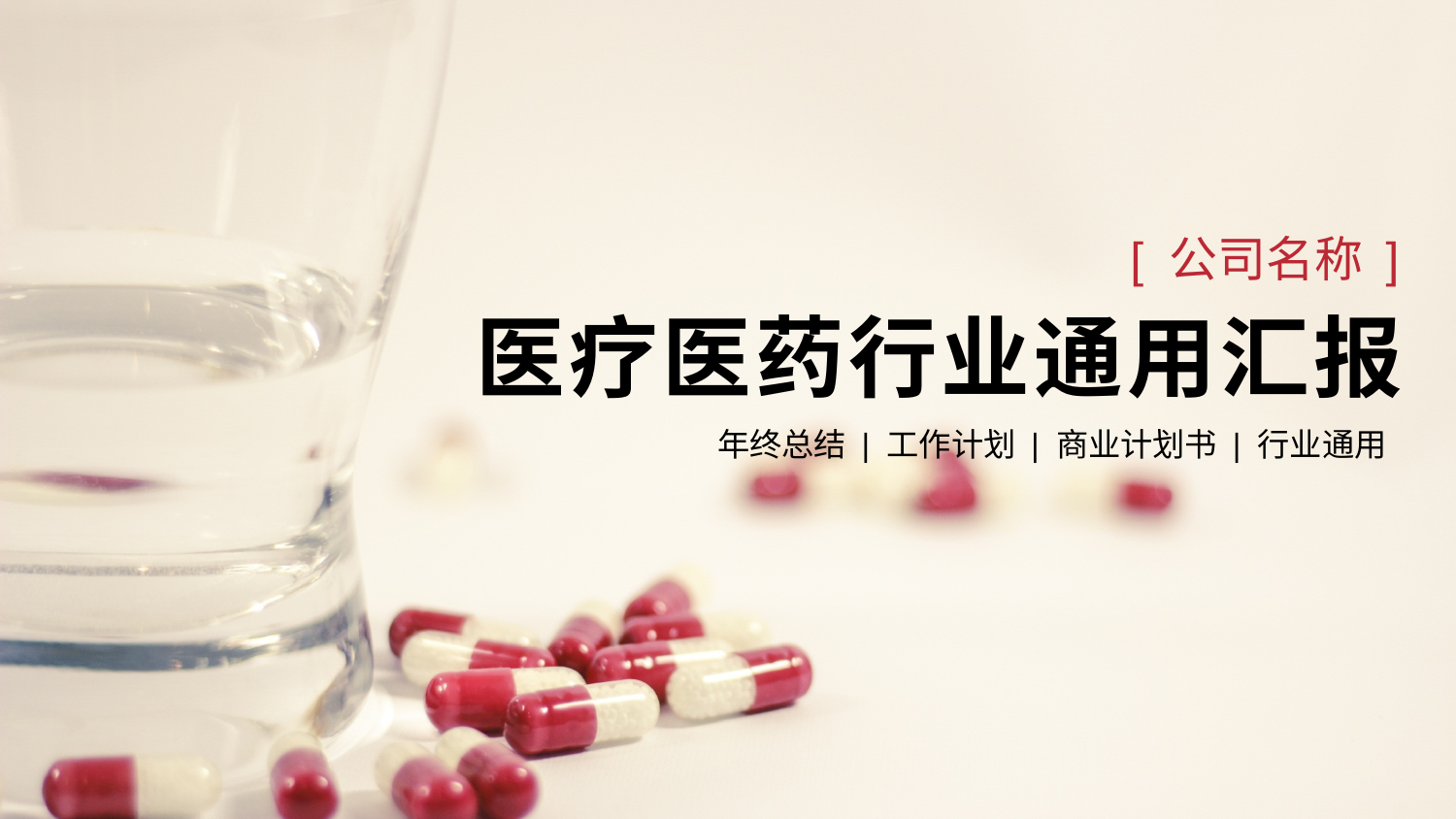

[ 公司名称 ]
医疗医药行业通用汇报
年终总结 | 工作计划 | 商业计划书 | 行业通用